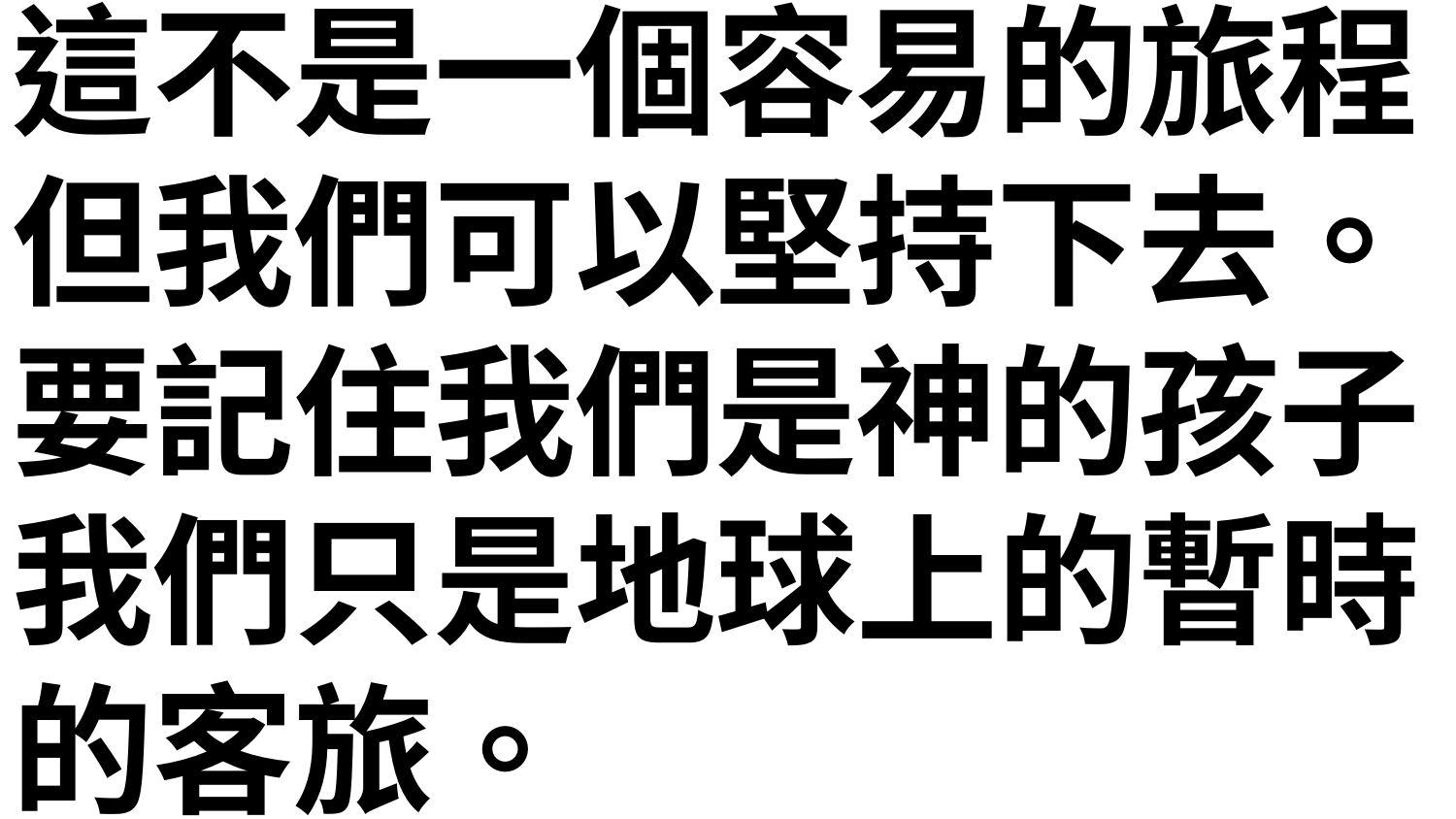

這不是一個容易的旅程,但我們可以堅持下去。要記住我們是神的孩子,我們只是地球上的暫時的客旅。